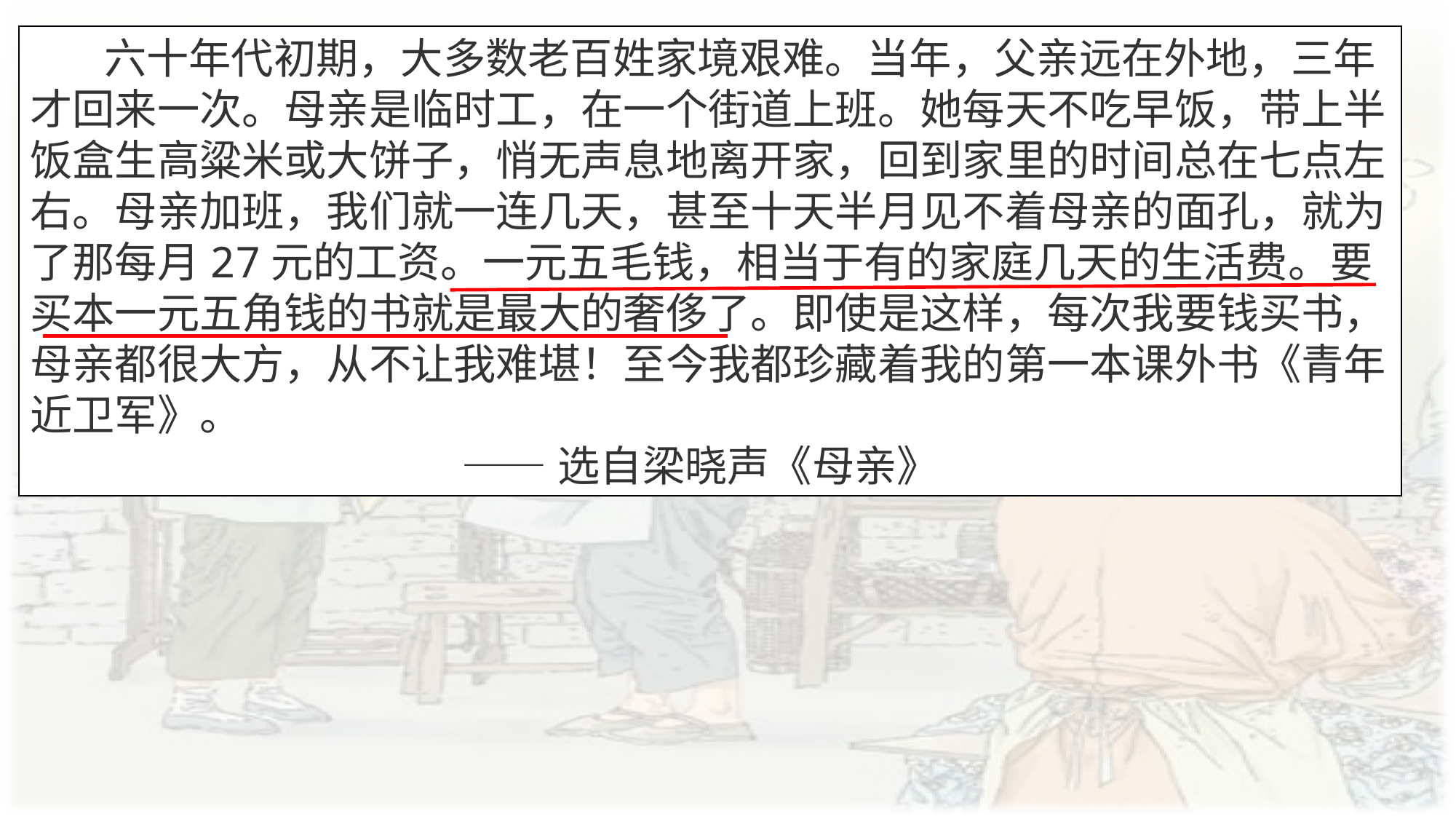

六十年代初期，大多数老百姓家境艰难。当年，父亲远在外地，三年才回来一次。母亲是临时工，在一个街道上班。她每天不吃早饭，带上半饭盒生高粱米或大饼子，悄无声息地离开家，回到家里的时间总在七点左右。母亲加班，我们就一连几天，甚至十天半月见不着母亲的面孔，就为了那每月27元的工资。一元五毛钱，相当于有的家庭几天的生活费。要买本一元五角钱的书就是最大的奢侈了。即使是这样，每次我要钱买书，母亲都很大方，从不让我难堪！至今我都珍藏着我的第一本课外书《青年近卫军》。
                                        ——选自梁晓声《母亲》